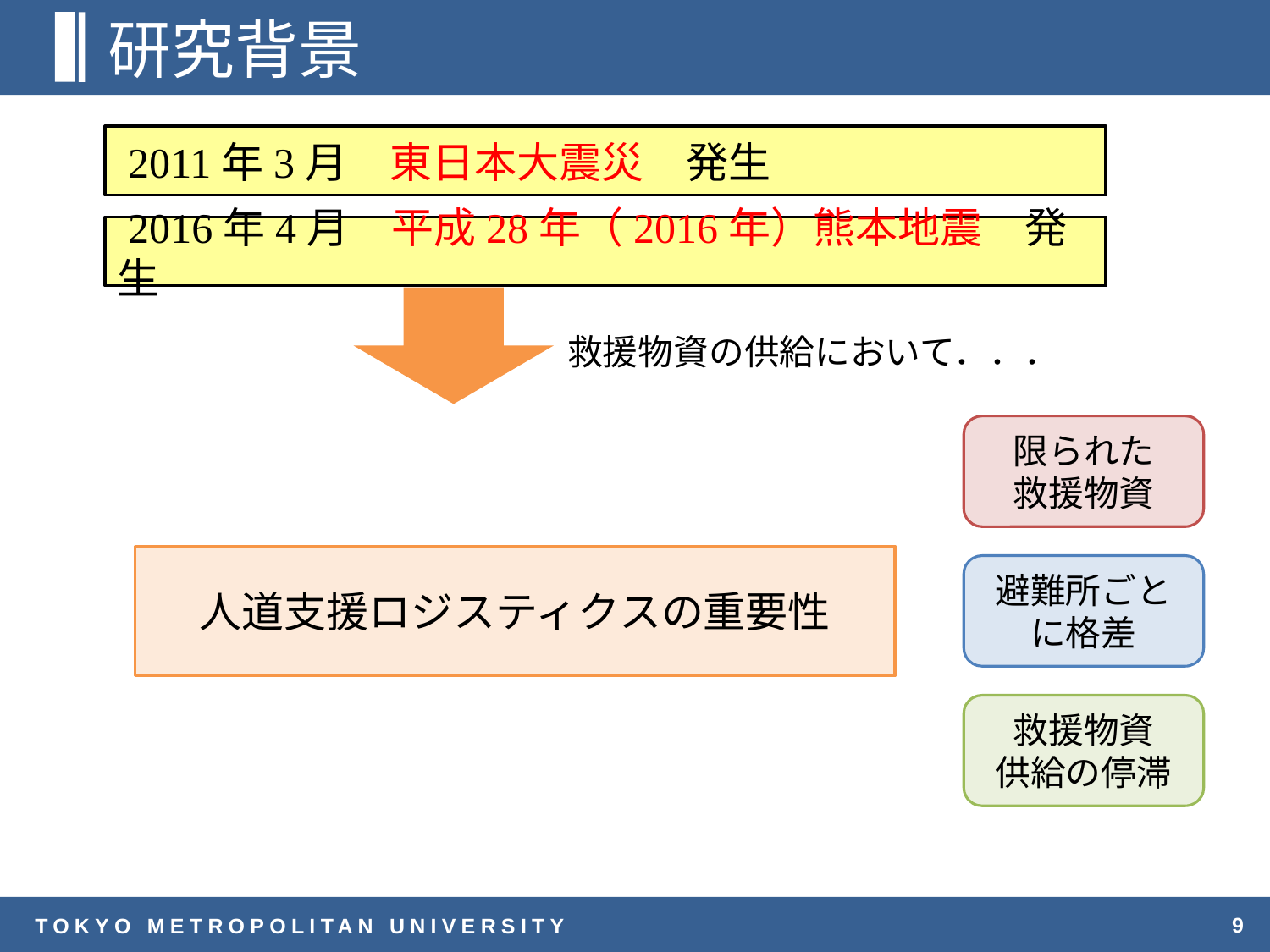

# 研究背景
 2011年3月　東日本大震災　発生
 2016年4月　平成28年（2016年）熊本地震　発生

救援物資の供給において．．．
限られた
救援物資
人道支援ロジスティクスの重要性
避難所ごと
に格差
救援物資
供給の停滞